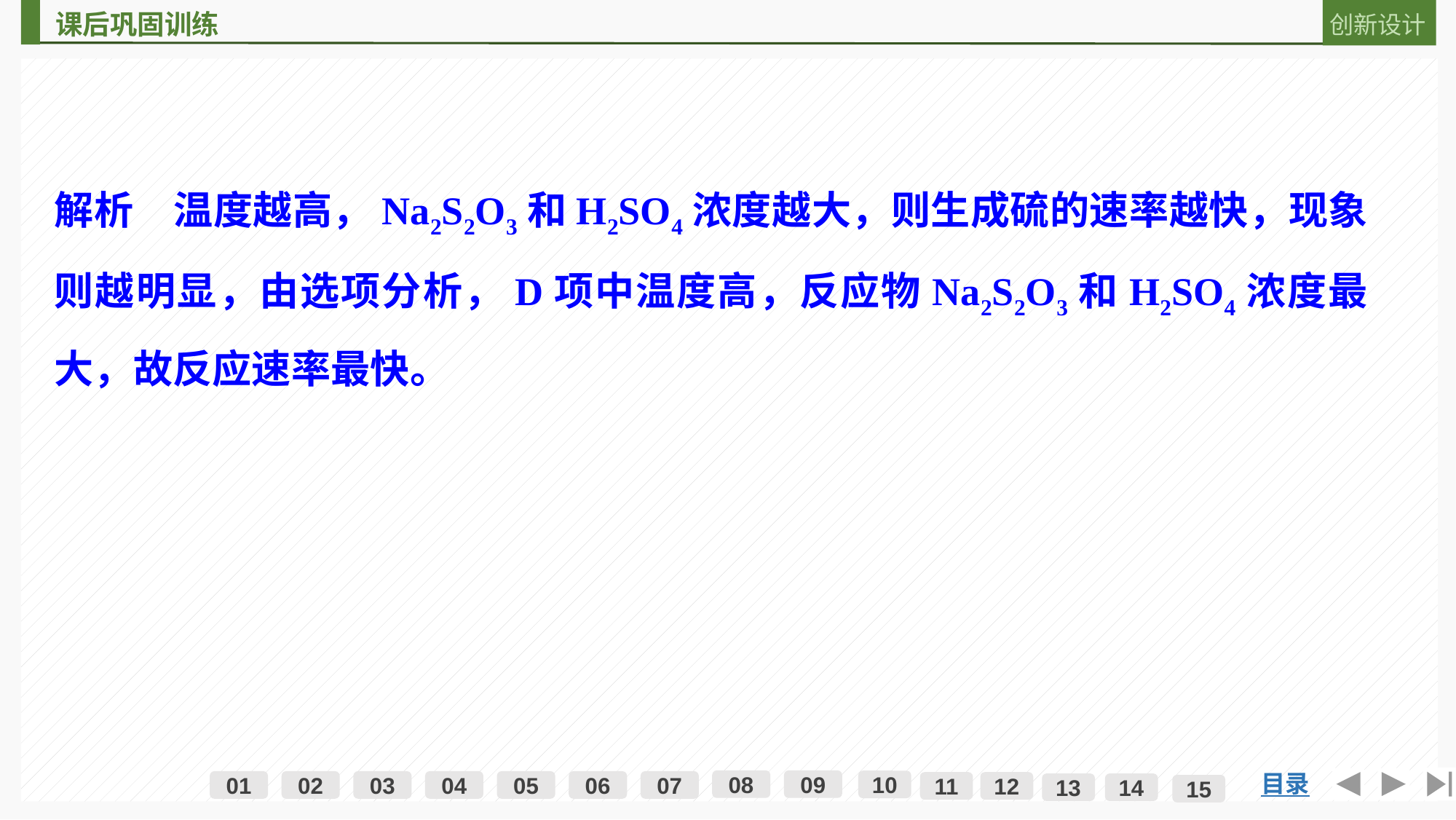

解析　温度越高，Na2S2O3和H2SO4浓度越大，则生成硫的速率越快，现象则越明显，由选项分析，D项中温度高，反应物Na2S2O3和H2SO4浓度最大，故反应速率最快。